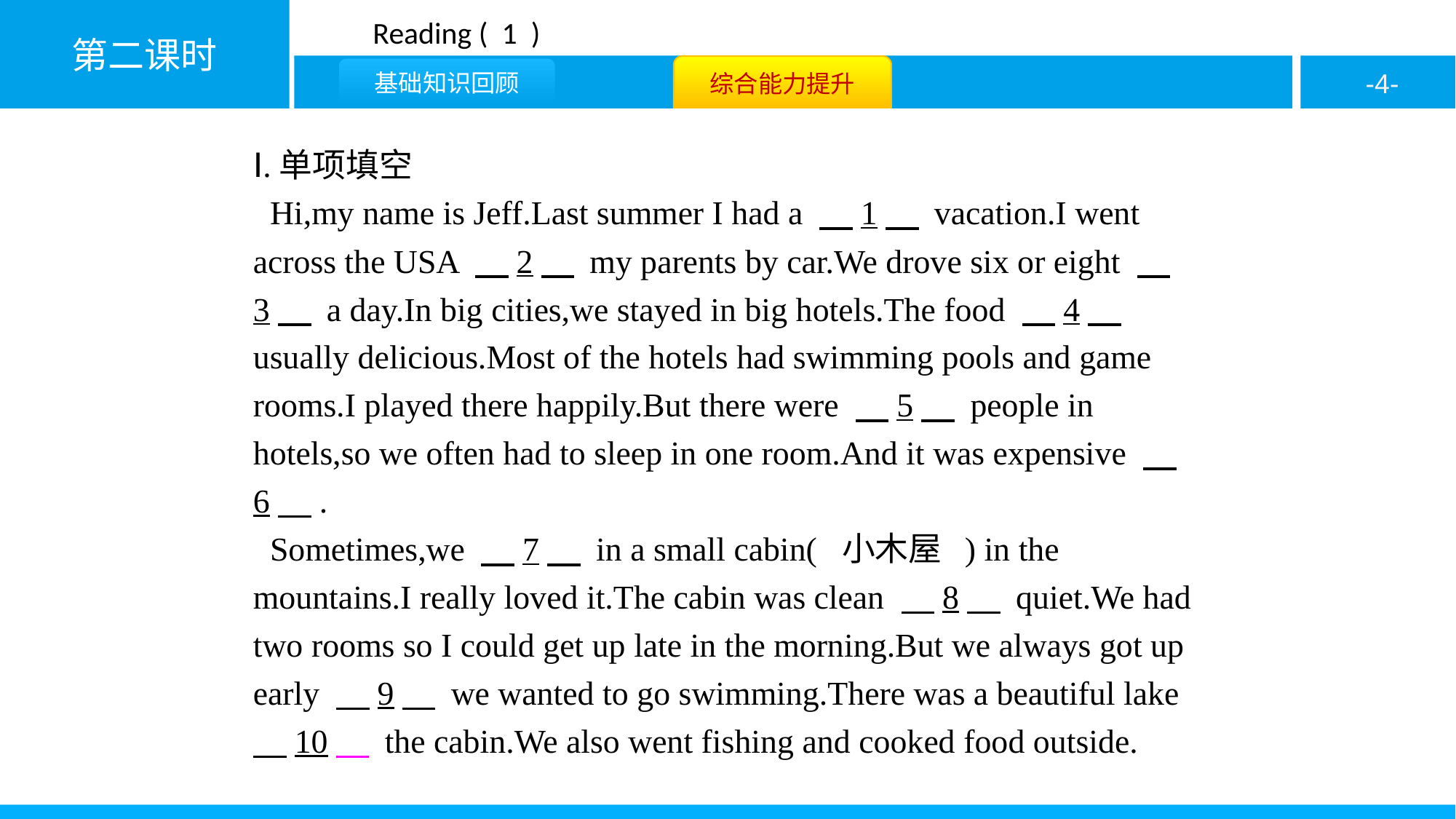

Ⅰ.单项填空
  Hi,my name is Jeff.Last summer I had a 　1　 vacation.I went across the USA 　2　 my parents by car.We drove six or eight 　3　 a day.In big cities,we stayed in big hotels.The food 　4　 usually delicious.Most of the hotels had swimming pools and game rooms.I played there happily.But there were 　5　 people in hotels,so we often had to sleep in one room.And it was expensive 　6　.
  Sometimes,we 　7　 in a small cabin(  小木屋  ) in the mountains.I really loved it.The cabin was clean 　8　 quiet.We had two rooms so I could get up late in the morning.But we always got up early 　9　 we wanted to go swimming.There was a beautiful lake 　10　 the cabin.We also went fishing and cooked food outside.